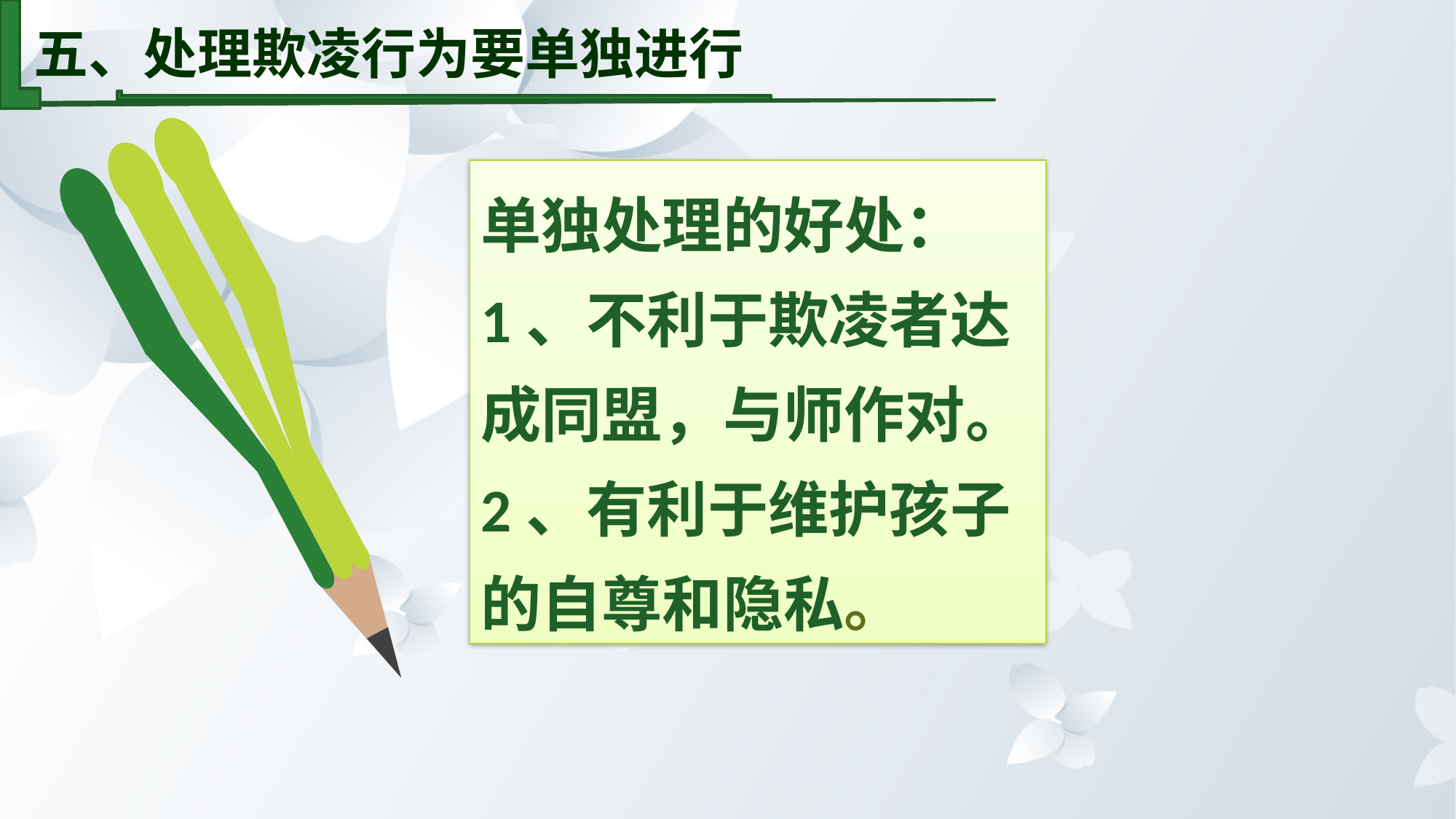

五、处理欺凌行为要单独进行

单独处理的好处：
1、不利于欺凌者达成同盟，与师作对。
2、有利于维护孩子的自尊和隐私。